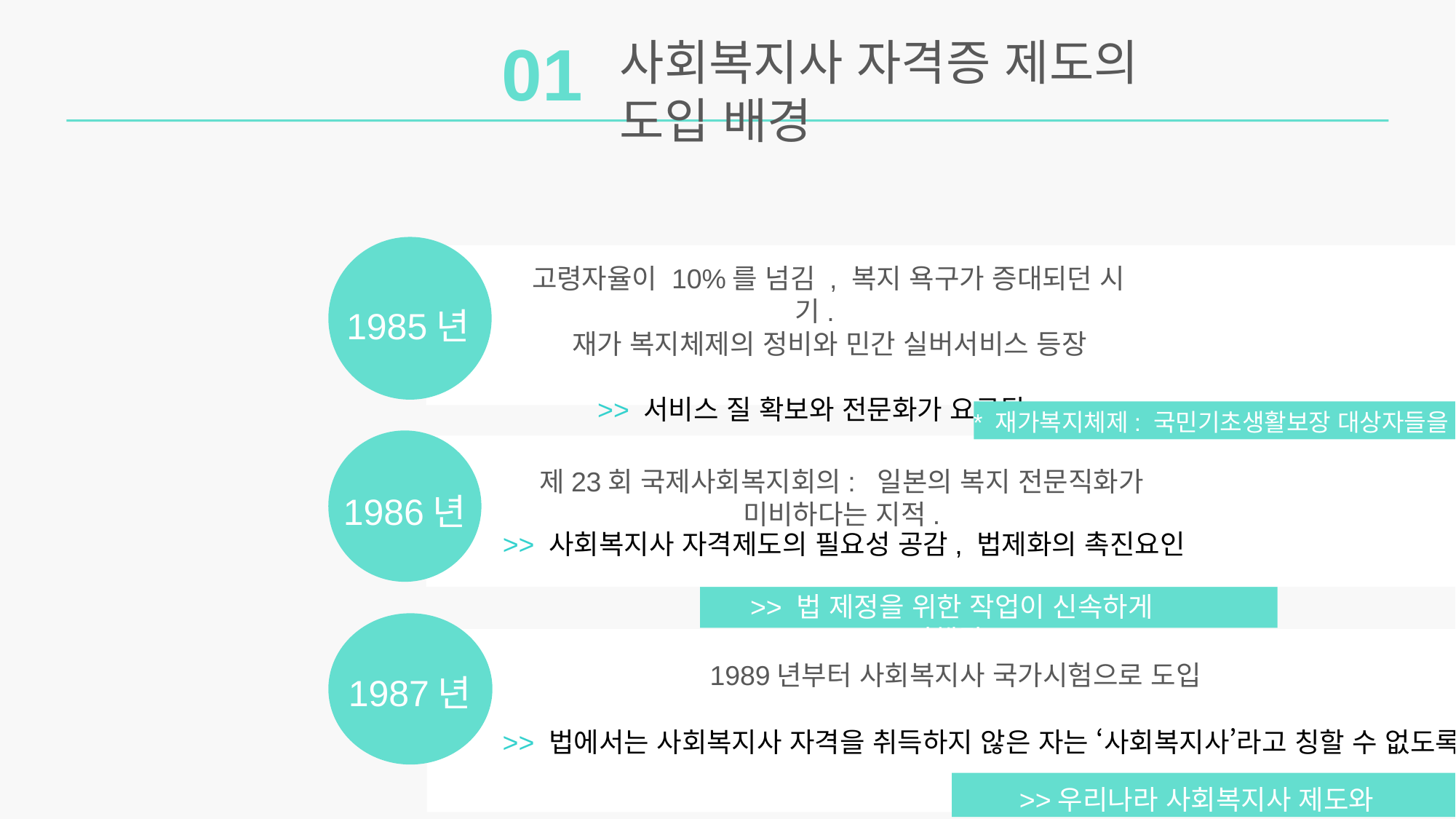

01
사회복지사 자격증 제도의 도입 배경

  고령자율이 10%를 넘김 , 복지 욕구가 증대되던 시기.
  재가 복지체제의 정비와 민간 실버서비스 등장

>> 서비스 질 확보와 전문화가 요구됨.
1985년

* 재가복지체제: 국민기초생활보장 대상자들을 도와주는 사회적 서비스

제23회 국제사회복지회의:  일본의 복지 전문직화가 미비하다는 지적.

1986년
>> 사회복지사 자격제도의 필요성 공감, 법제화의 촉진요인

>> 법 제정을 위한 작업이 신속하게 진행됨.

1989년부터 사회복지사 국가시험으로 도입
1987년
>> 법에서는 사회복지사 자격을 취득하지 않은 자는 ‘사회복지사’라고 칭할 수 없도록 함

>>우리나라 사회복지사 제도와 구별되는 것이 특징